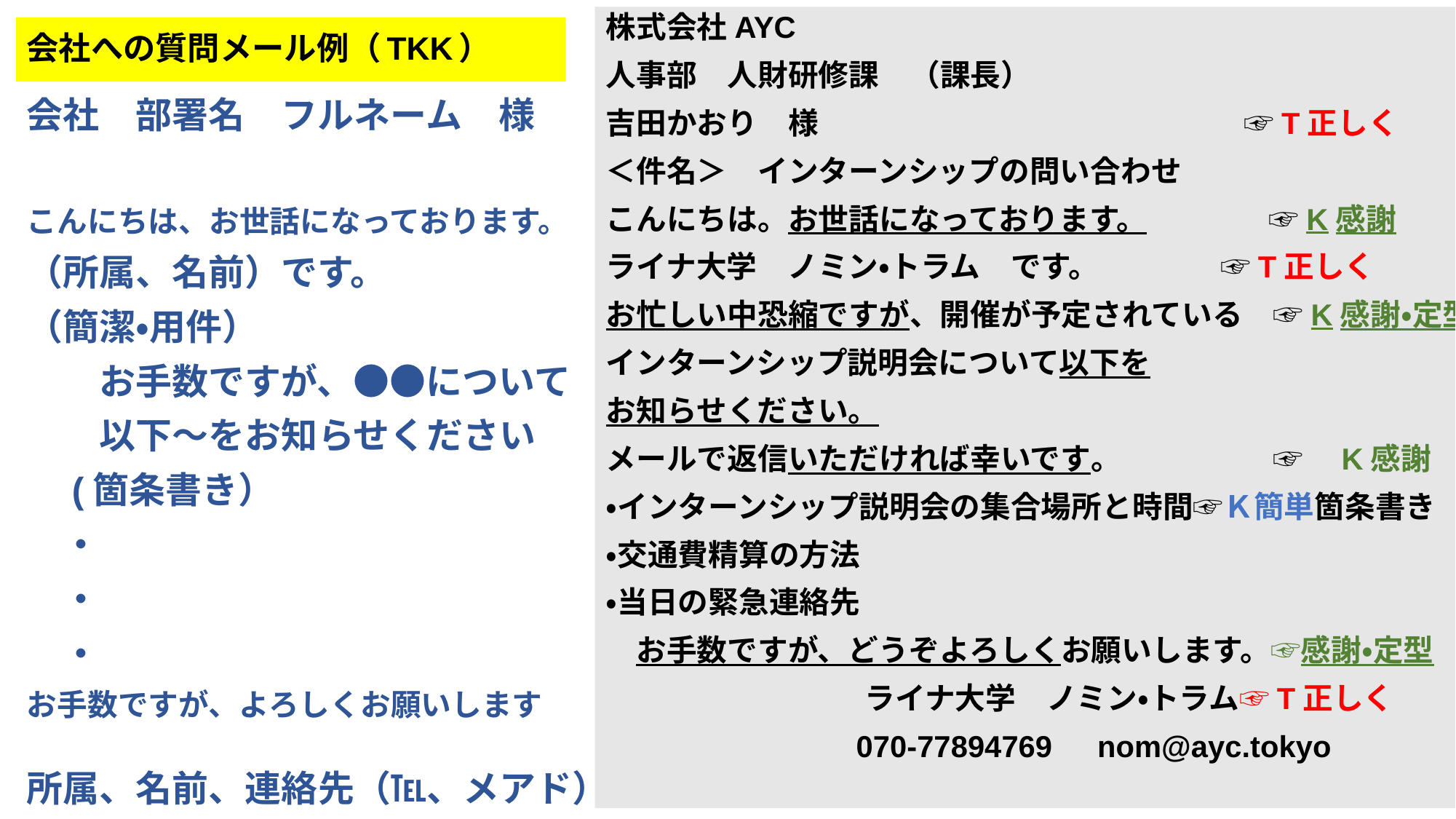

株式会社AYC
人事部　人財研修課　（課長）
吉田かおり　様　　　　　　　　　　　　　　☞T正しく
＜件名＞　インターンシップの問い合わせ
こんにちは。お世話になっております。　　　　☞K感謝
ライナ大学　ノミン・トラム　です。　　　　☞T正しく
お忙しい中恐縮ですが、開催が予定されている　☞K感謝・定型
インターンシップ説明会について以下を
お知らせください。
メールで返信いただければ幸いです。　　　　　☞　K感謝
・インターンシップ説明会の集合場所と時間☞Ｋ簡単箇条書き
・交通費精算の方法
・当日の緊急連絡先
　お手数ですが、どうぞよろしくお願いします。☞感謝・定型
                                　ライナ大学　ノミン・トラム☞T正しく
　　　　　　　　070-77894769　nom@ayc.tokyo

# 会社への質問メール例（TKK）
会社　部署名　フルネーム　様

こんにちは、お世話になっております。
（所属、名前）です。
（簡潔・用件）
　　お手数ですが、●●について
　　以下～をお知らせください
　(箇条書き）
　・
　・
　・
お手数ですが、よろしくお願いします
所属、名前、連絡先（℡、メアド）